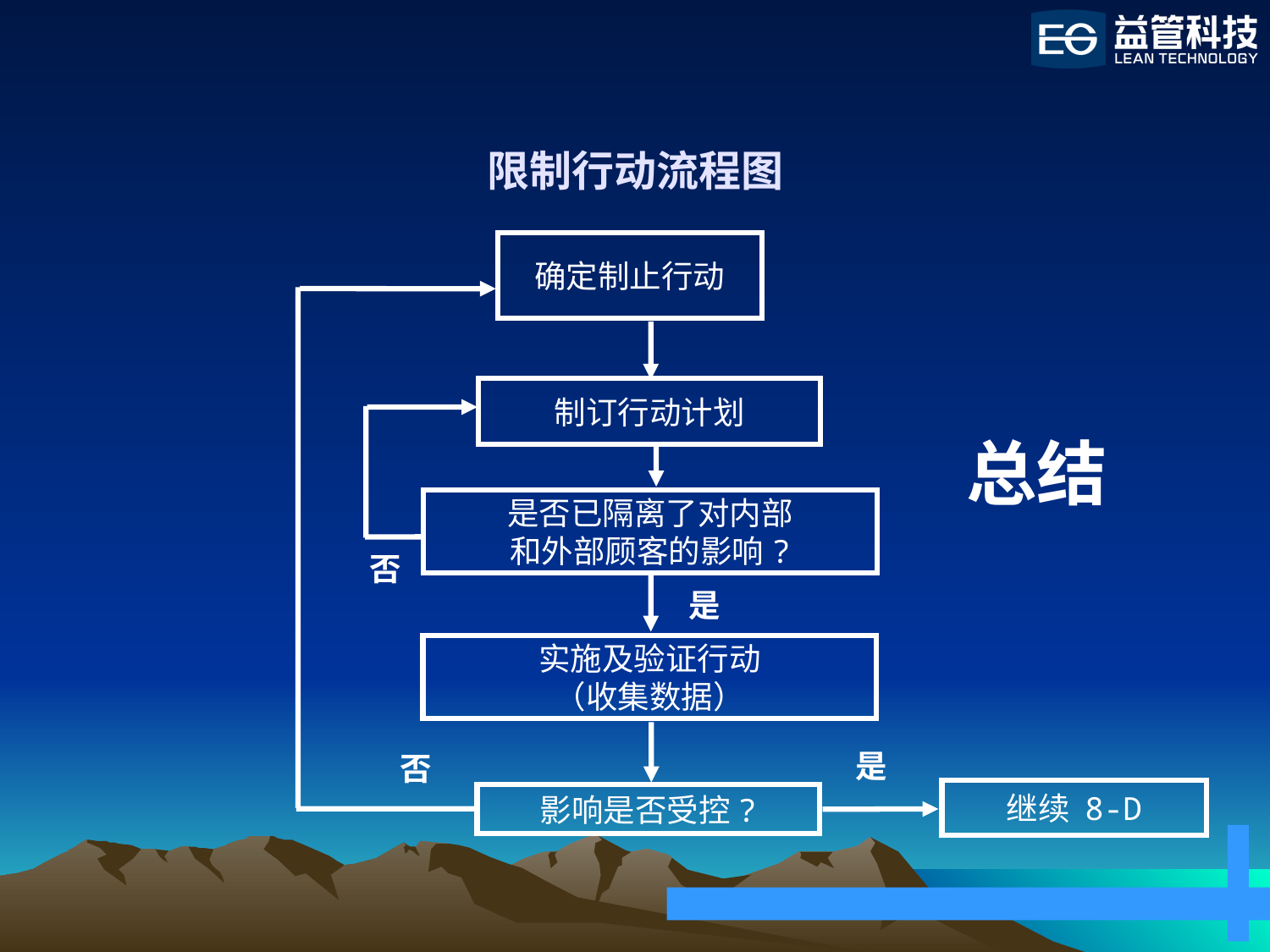

限制行动流程图
确定制止行动

制订行动计划

是否已隔离了对内部
和外部顾客的影响?

否

是
实施及验证行动
（收集数据）

是
继续 8-D
影响是否受控?

总结
否